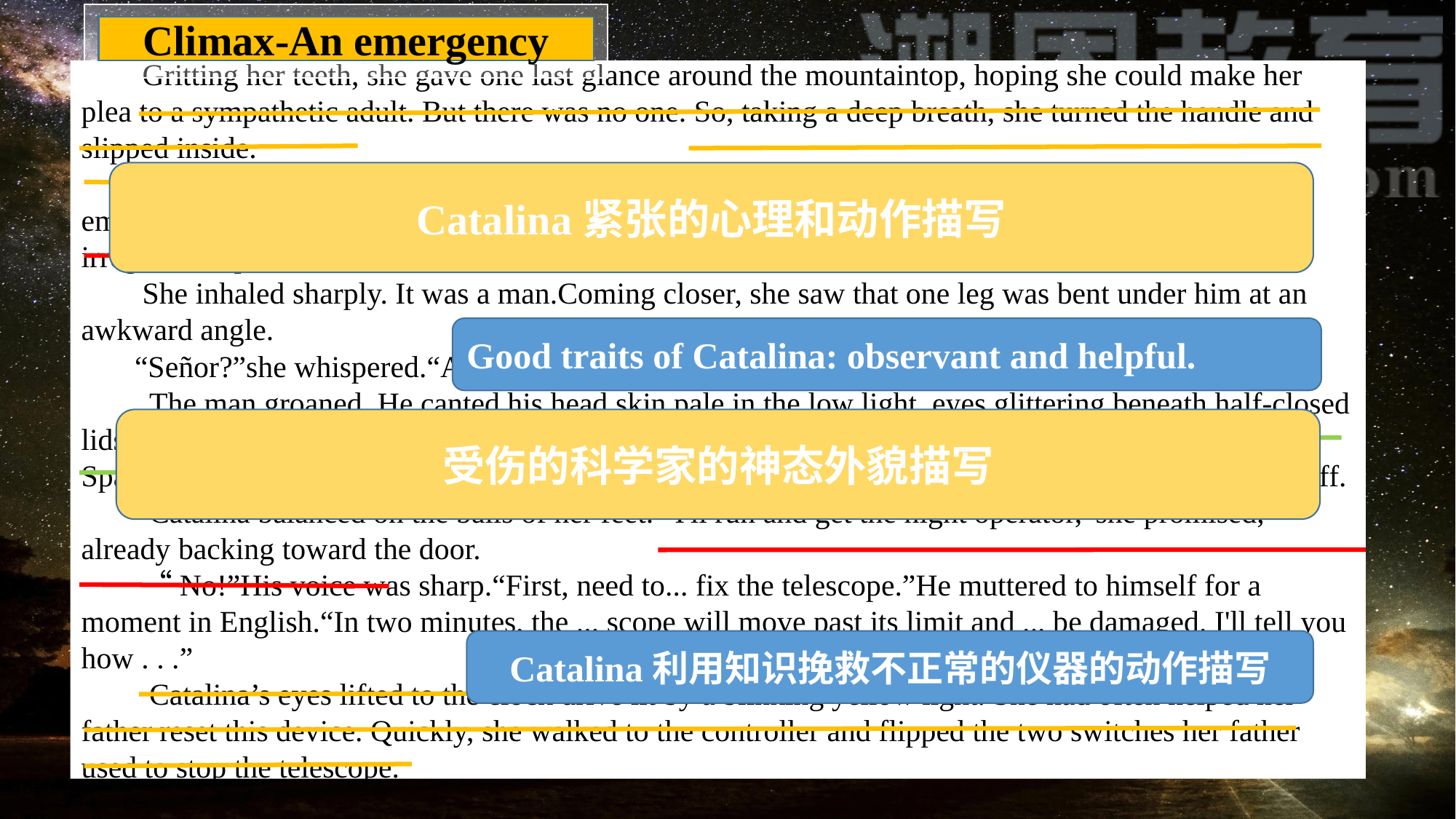

Climax-An emergency
# Gritting her teeth, she gave one last glance around the mountaintop, hoping she could make her plea to a sympathetic adult. But there was no one. So, taking a deep breath, she turned the handle and slipped inside. It was dark within the dome, and her eyes took a moment to adjust. The telescope mount was emitting a faint grinding noise. That wasn't normal. She took a cautious step forward and saw an irregular shape hunched on the floor. She inhaled sharply. It was a man.Coming closer, she saw that one leg was bent under him at an awkward angle. “Señor?”she whispered.“Are you all right?” 　　The man groaned. He canted his head,skin pale in the low light, eyes glittering beneath half-closed lids. She recognized him: the scientist she had met in the library.“Fell,”he gasped in his accented Spanish, gesturing at the platform above.“I think . . . broke leg. Need to . . . uh . . .”His voice trailed off. 　　Catalina balanced on the balls of her feet. “I'll run and get the night operator,”she promised, already backing toward the door. 　　“No!”His voice was sharp.“First, need to... fix the telescope.”He muttered to himself for a moment in English.“In two minutes, the ... scope will move past its limit and ... be damaged. I'll tell you how . . .” 　　Catalina’s eyes lifted to the clock drive lit by a blinking yellow light. She had often helped her father reset this device. Quickly, she walked to the controller and flipped the two switches her father used to stop the telescope.
Catalina紧张的心理和动作描写
Good traits of Catalina: observant and helpful.
受伤的科学家的神态外貌描写
Catalina利用知识挽救不正常的仪器的动作描写